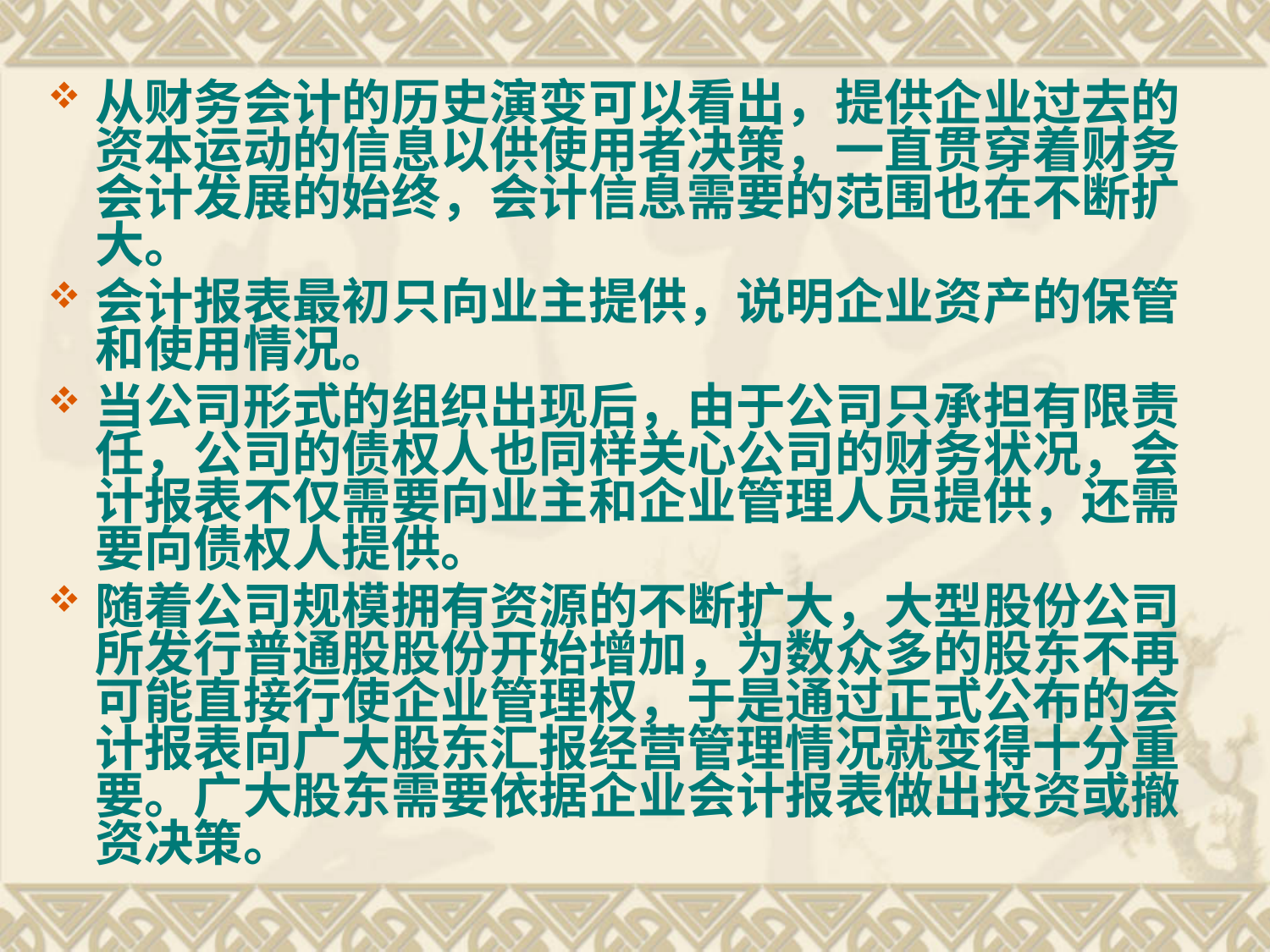

从财务会计的历史演变可以看出，提供企业过去的资本运动的信息以供使用者决策，一直贯穿着财务会计发展的始终，会计信息需要的范围也在不断扩大。
会计报表最初只向业主提供，说明企业资产的保管和使用情况。
当公司形式的组织出现后，由于公司只承担有限责任，公司的债权人也同样关心公司的财务状况，会计报表不仅需要向业主和企业管理人员提供，还需要向债权人提供。
随着公司规模拥有资源的不断扩大，大型股份公司所发行普通股股份开始增加，为数众多的股东不再可能直接行使企业管理权，于是通过正式公布的会计报表向广大股东汇报经营管理情况就变得十分重要。广大股东需要依据企业会计报表做出投资或撤资决策。